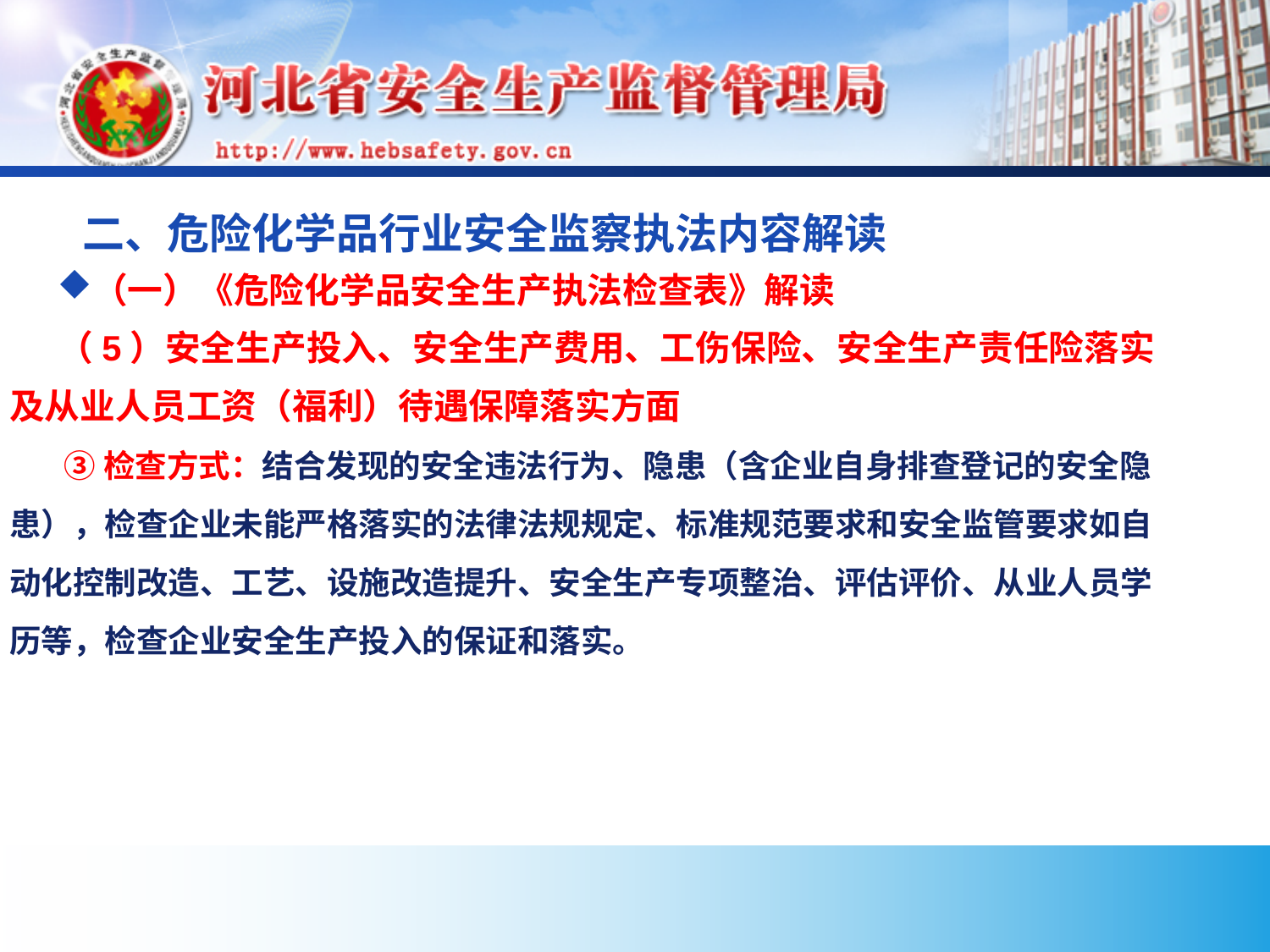

# 二、危险化学品行业安全监察执法内容解读
（一）《危险化学品安全生产执法检查表》解读
     （5）安全生产投入、安全生产费用、工伤保险、安全生产责任险落实及从业人员工资（福利）待遇保障落实方面
       ③检查方式：结合发现的安全违法行为、隐患（含企业自身排查登记的安全隐患），检查企业未能严格落实的法律法规规定、标准规范要求和安全监管要求如自动化控制改造、工艺、设施改造提升、安全生产专项整治、评估评价、从业人员学历等，检查企业安全生产投入的保证和落实。